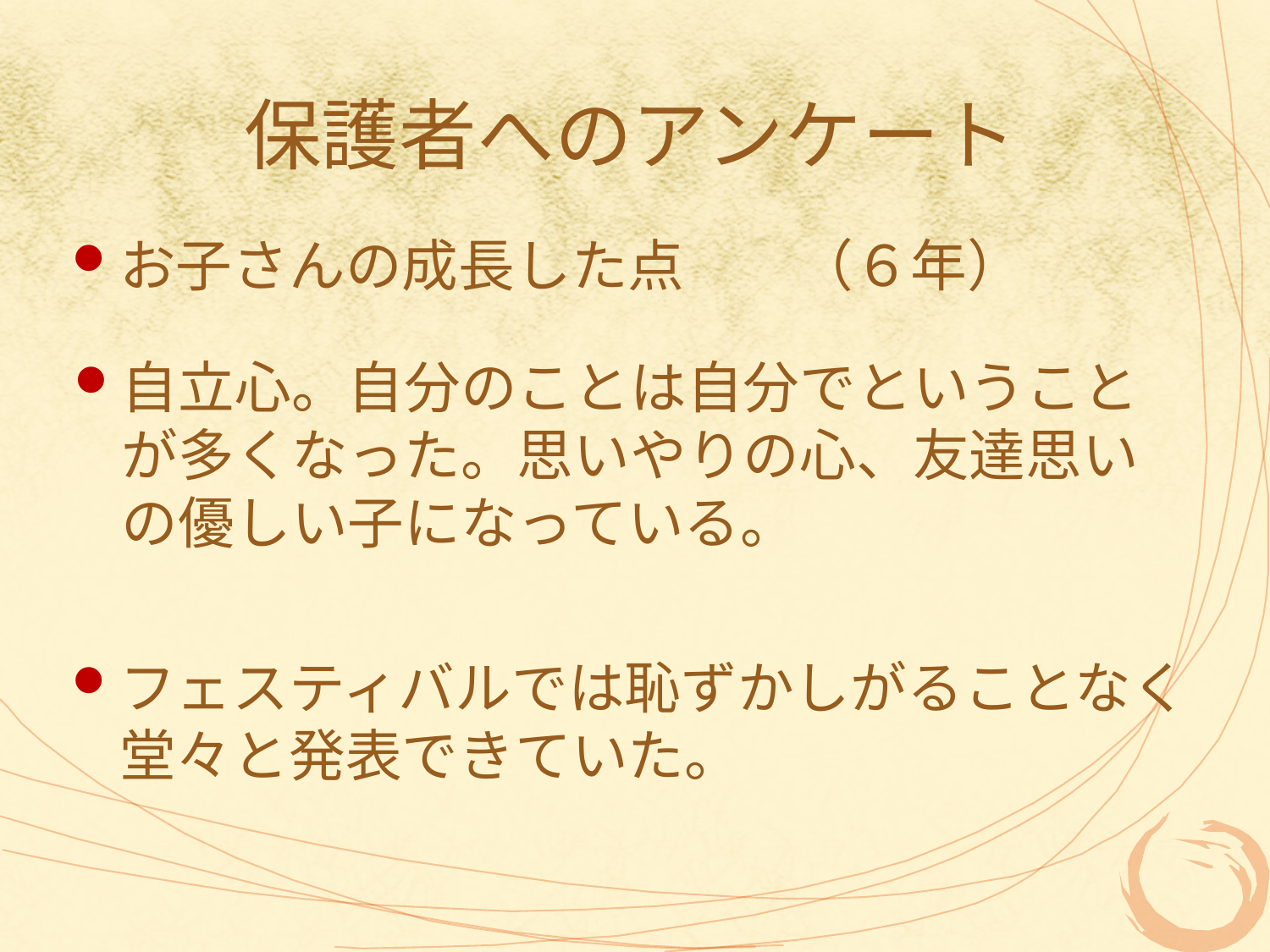

# 保護者へのアンケート
お子さんの成長した点　　（６年）
自立心。自分のことは自分でということが多くなった。思いやりの心、友達思いの優しい子になっている。
フェスティバルでは恥ずかしがることなく堂々と発表できていた。